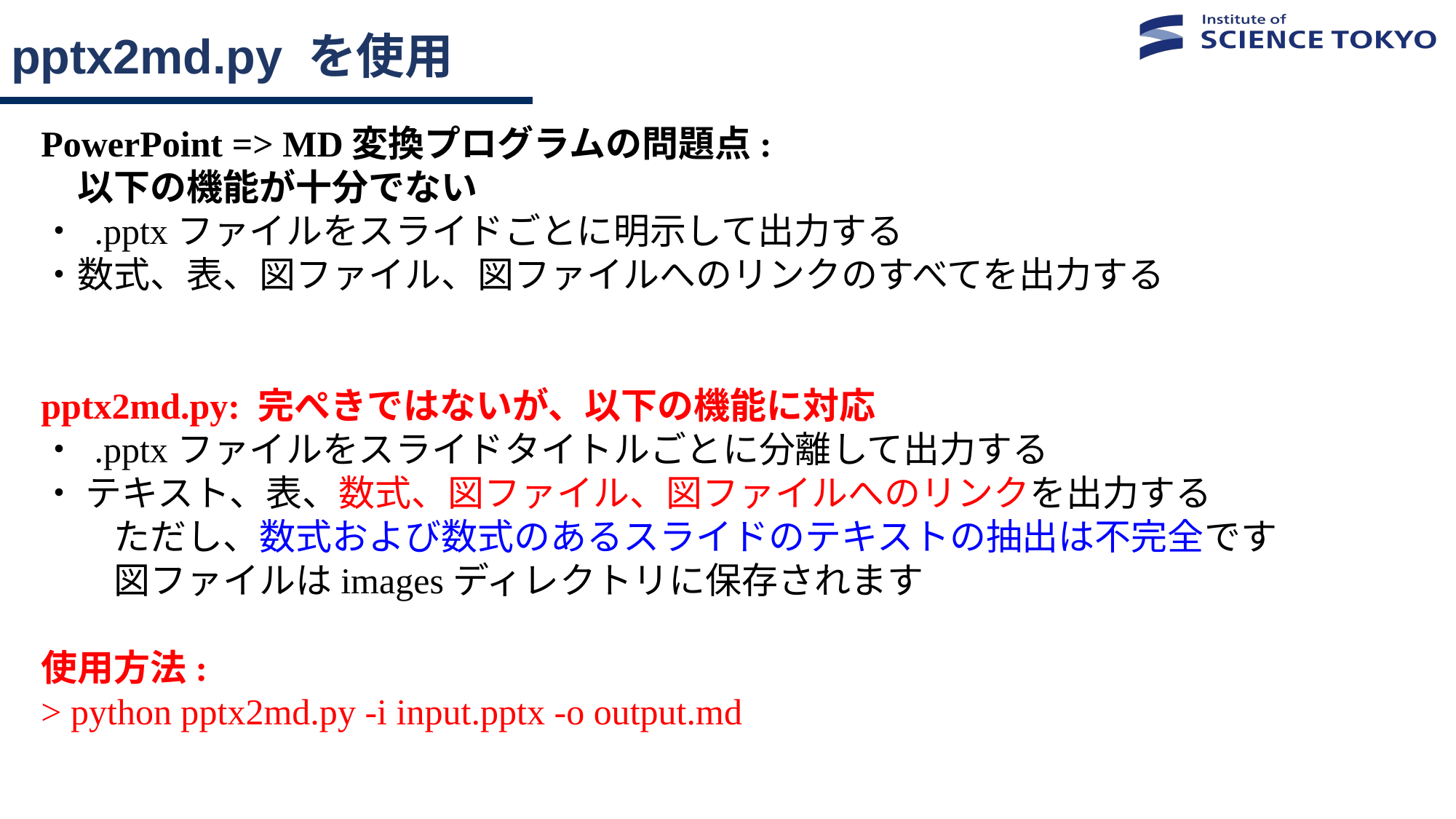

# pptx2md.py を使用
PowerPoint => MD変換プログラムの問題点:
　以下の機能が十分でない
・ .pptxファイルをスライドごとに明示して出力する
・数式、表、図ファイル、図ファイルへのリンクのすべてを出力する

pptx2md.py: 完ぺきではないが、以下の機能に対応
・ .pptxファイルをスライドタイトルごとに分離して出力する
・ テキスト、表、数式、図ファイル、図ファイルへのリンクを出力する
　　ただし、数式および数式のあるスライドのテキストの抽出は不完全です
　　図ファイルはimagesディレクトリに保存されます
使用方法:
> python pptx2md.py -i input.pptx -o output.md